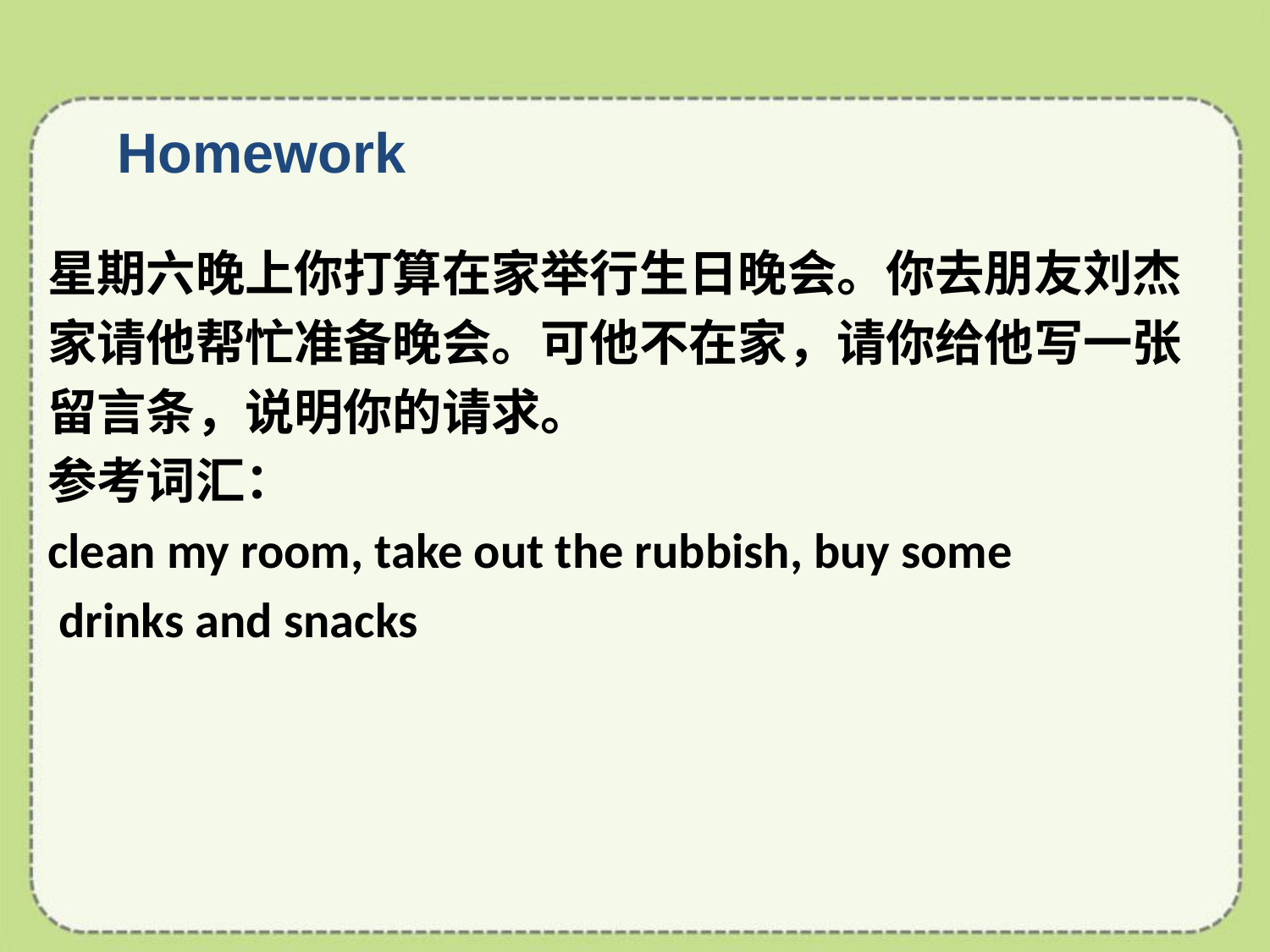

Homework
星期六晚上你打算在家举行生日晚会。你去朋友刘杰
家请他帮忙准备晚会。可他不在家，请你给他写一张
留言条，说明你的请求。
参考词汇：
clean my room, take out the rubbish, buy some
 drinks and snacks